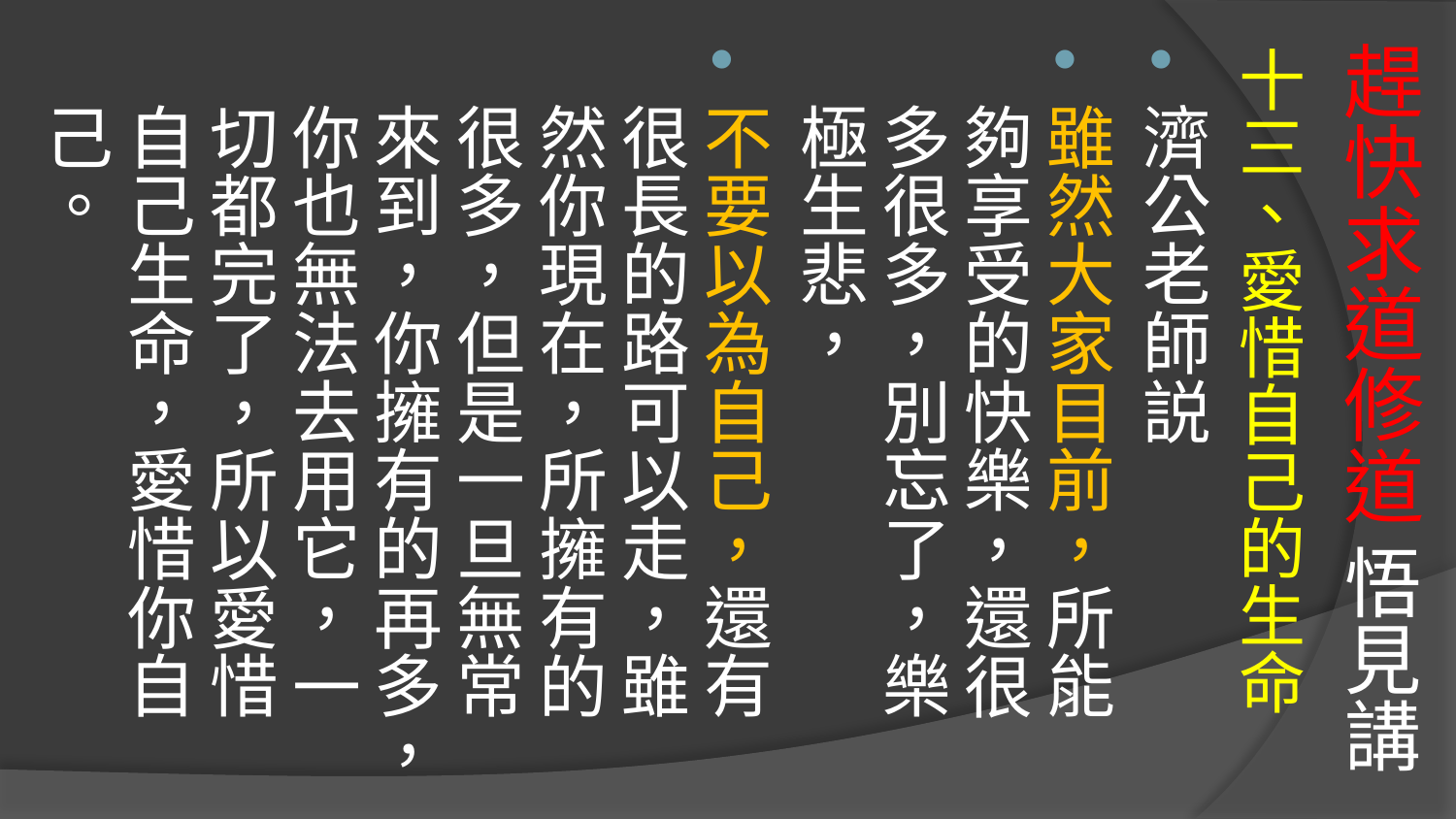

# 趕快求道修道 悟見講
十三、愛惜自己的生命
濟公老師説
雖然大家目前，所能夠享受的快樂，還很多很多，別忘了，樂極生悲，
不要以為自己，還有很長的路可以走，雖然你現在，所擁有的很多，但是一旦無常來到，你擁有的再多，你也無法去用它，一切都完了，所以愛惜自己生命，愛惜你自己。